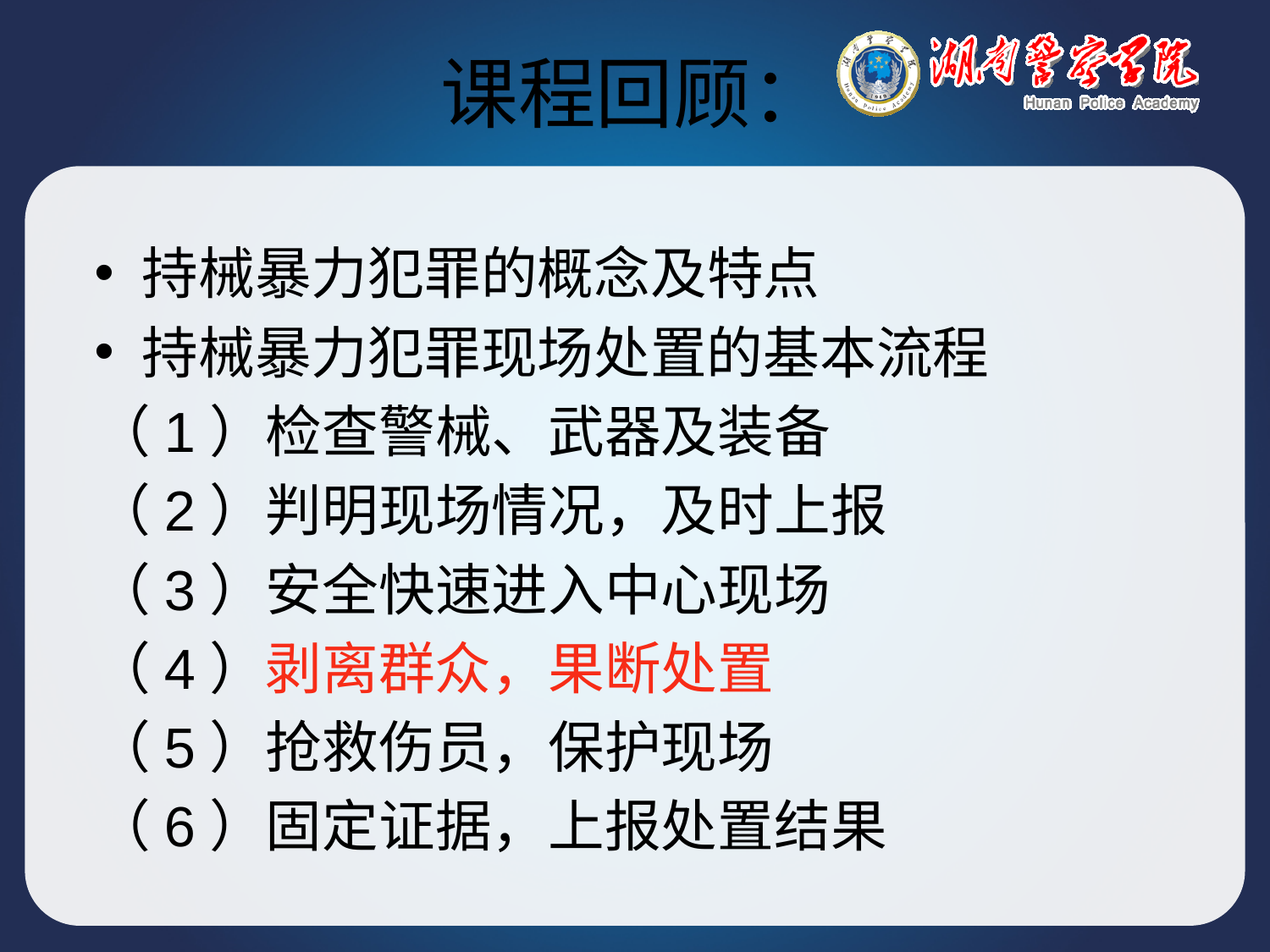

# 课程回顾：

持械暴力犯罪的概念及特点
持械暴力犯罪现场处置的基本流程
（1）检查警械、武器及装备
（2）判明现场情况，及时上报
（3）安全快速进入中心现场
（4）剥离群众，果断处置
（5）抢救伤员，保护现场
（6）固定证据，上报处置结果